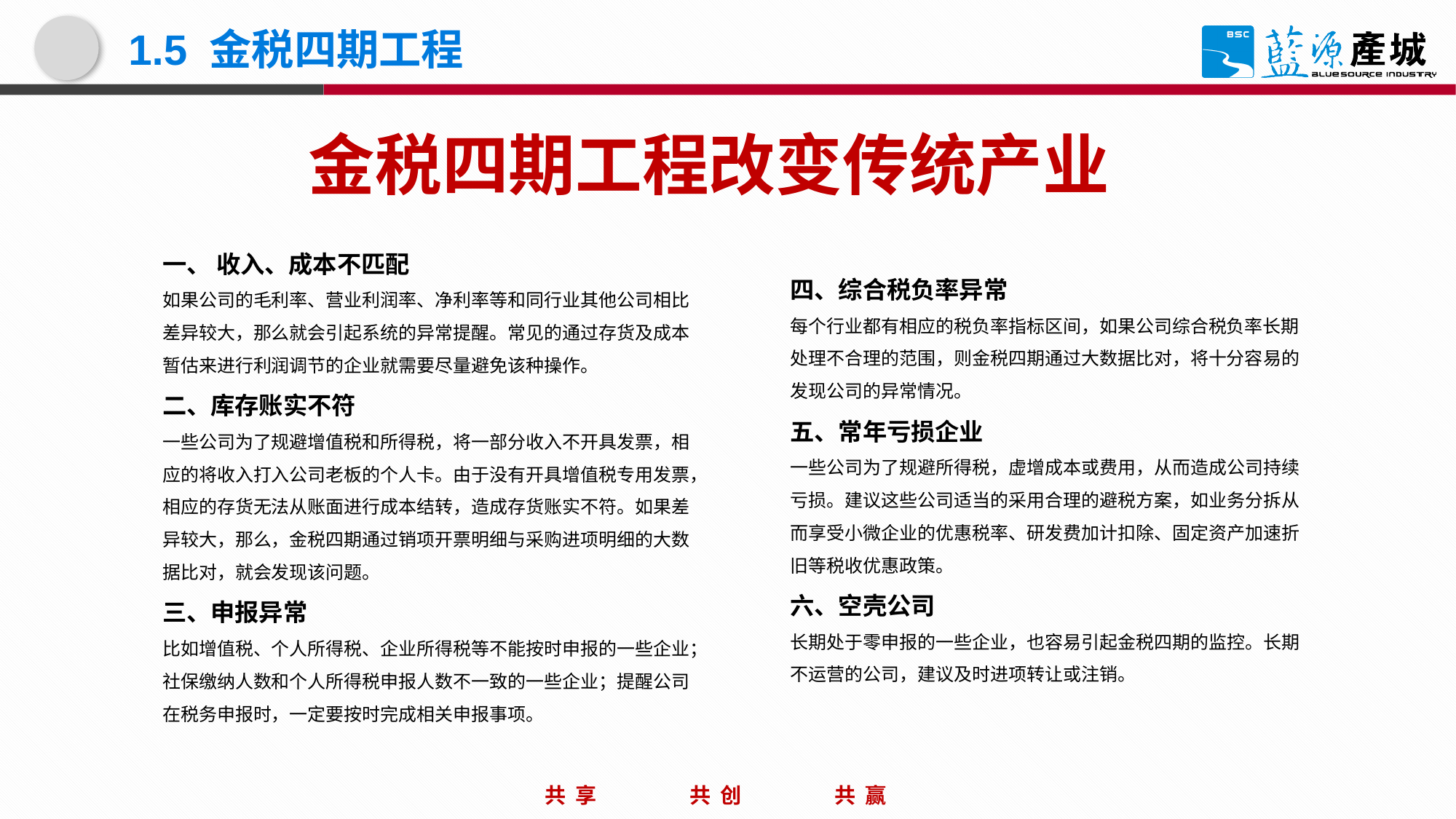

# 1.5 金税四期工程
金税四期工程改变传统产业
一、 收入、成本不匹配
如果公司的毛利率、营业利润率、净利率等和同行业其他公司相比差异较大，那么就会引起系统的异常提醒。常见的通过存货及成本暂估来进行利润调节的企业就需要尽量避免该种操作。
二、库存账实不符
一些公司为了规避增值税和所得税，将一部分收入不开具发票，相应的将收入打入公司老板的个人卡。由于没有开具增值税专用发票，相应的存货无法从账面进行成本结转，造成存货账实不符。如果差异较大，那么，金税四期通过销项开票明细与采购进项明细的大数据比对，就会发现该问题。
三、申报异常
比如增值税、个人所得税、企业所得税等不能按时申报的一些企业；社保缴纳人数和个人所得税申报人数不一致的一些企业；提醒公司在税务申报时，一定要按时完成相关申报事项。
四、综合税负率异常
每个行业都有相应的税负率指标区间，如果公司综合税负率长期处理不合理的范围，则金税四期通过大数据比对，将十分容易的发现公司的异常情况。
五、常年亏损企业
一些公司为了规避所得税，虚增成本或费用，从而造成公司持续亏损。建议这些公司适当的采用合理的避税方案，如业务分拆从而享受小微企业的优惠税率、研发费加计扣除、固定资产加速折旧等税收优惠政策。
六、空壳公司
长期处于零申报的一些企业，也容易引起金税四期的监控。长期不运营的公司，建议及时进项转让或注销。
5